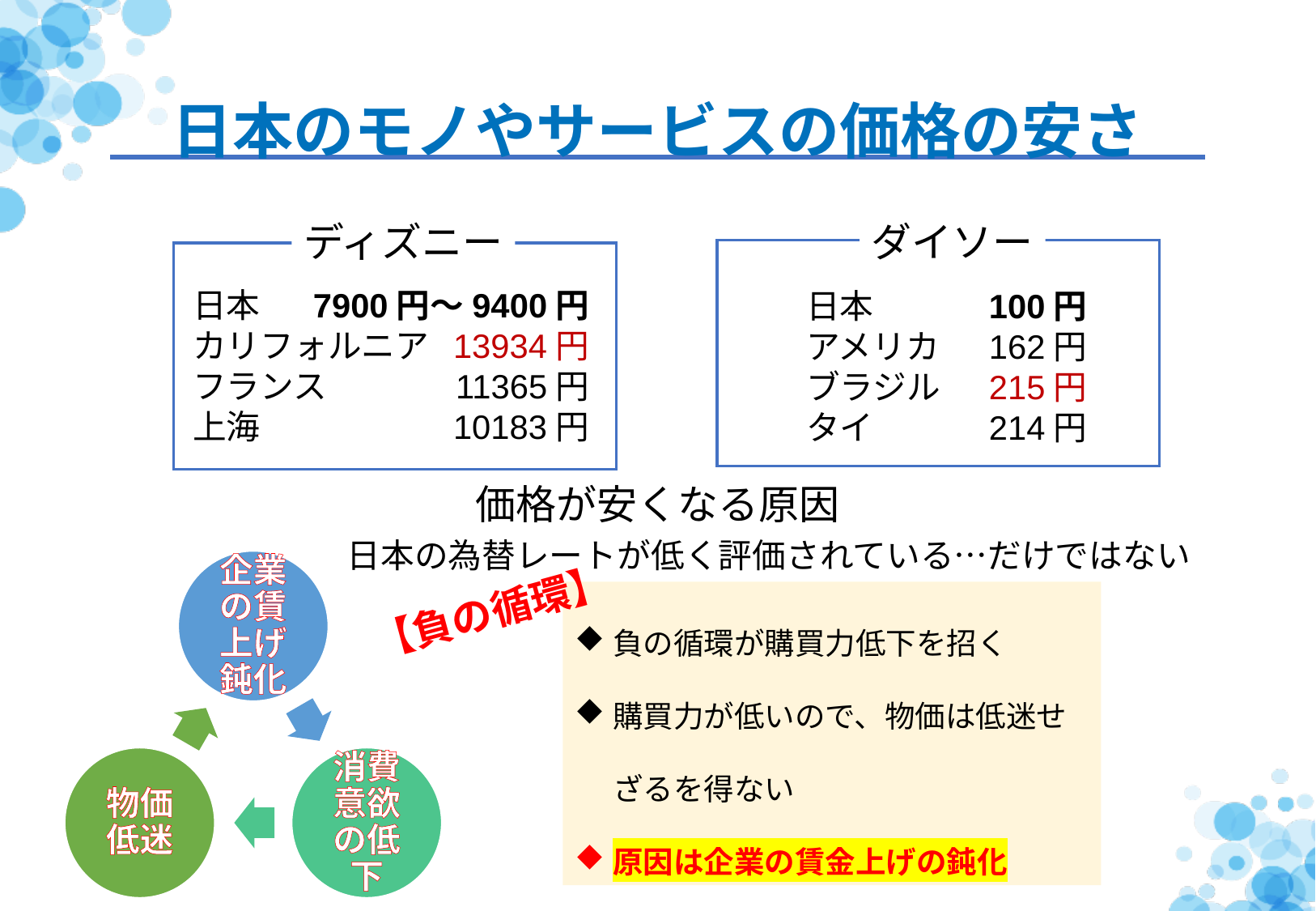

# 日本のモノやサービスの価格の安さ
ダイソー
ディズニー

日本
カリフォルニア
フランス
上海
7900円～9400円
13934円
11365円
10183円
日本
アメリカ
ブラジル
タイ
100円
162円
215円
214円
価格が安くなる原因
日本の為替レートが低く評価されている…だけではない
企業の賃上げ鈍化

消費意欲の低下

物価低迷

【負の循環】

負の循環が購買力低下を招く
購買力が低いので、物価は低迷せざるを得ない
原因は企業の賃金上げの鈍化